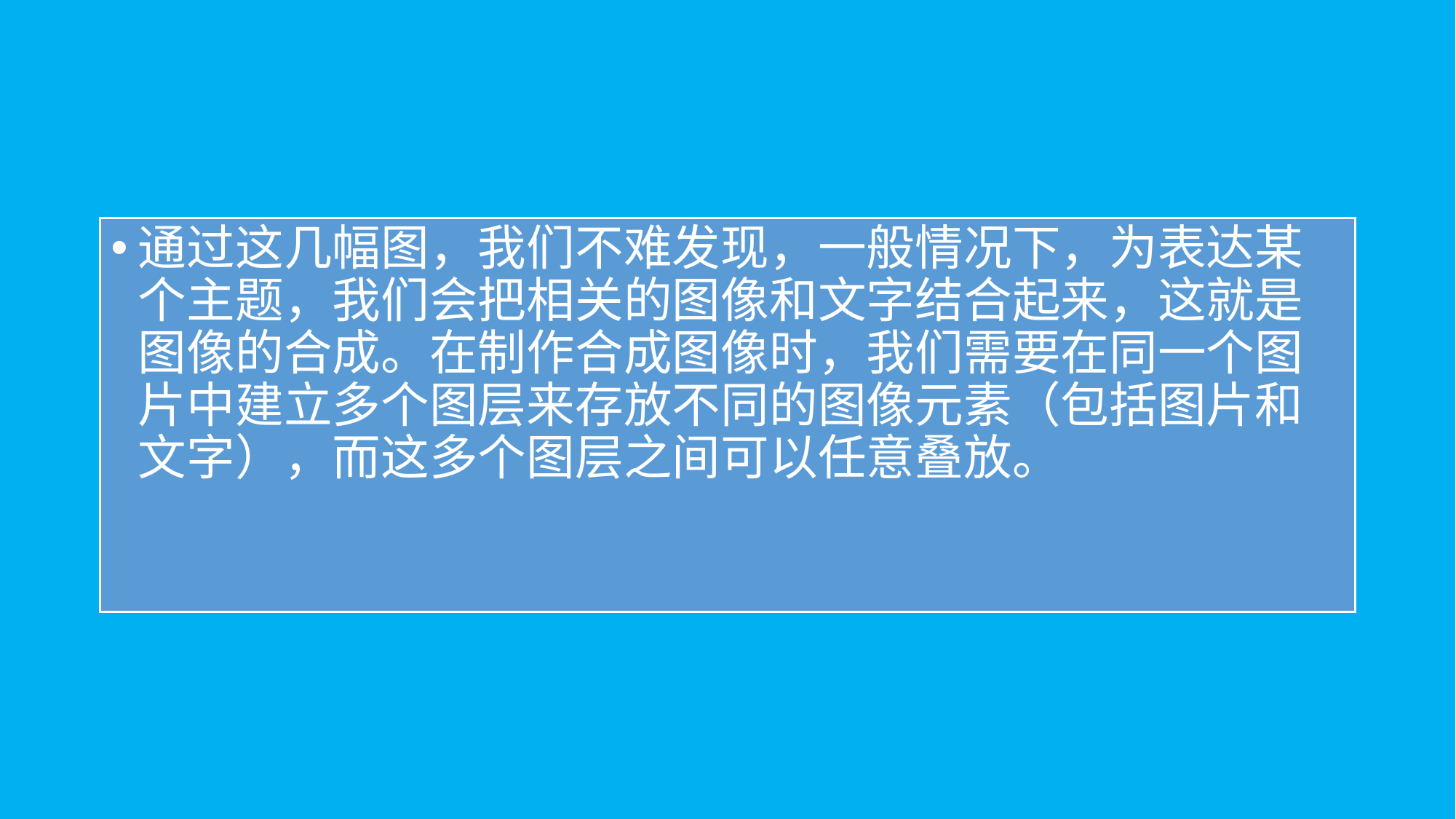

通过这几幅图，我们不难发现，一般情况下，为表达某个主题，我们会把相关的图像和文字结合起来，这就是图像的合成。在制作合成图像时，我们需要在同一个图片中建立多个图层来存放不同的图像元素（包括图片和文字），而这多个图层之间可以任意叠放。